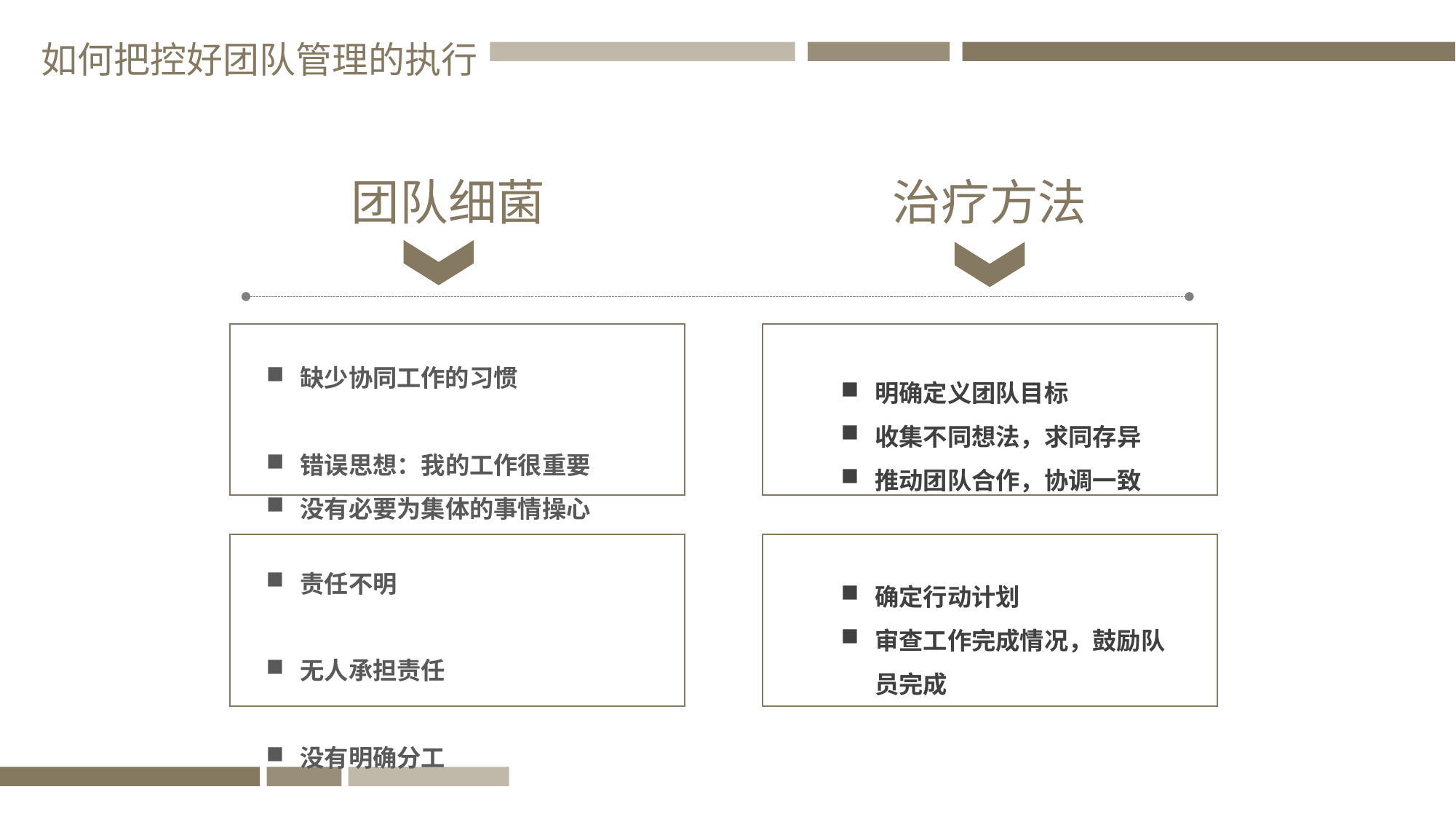

如何把控好团队管理的执行
团队细菌
治疗方法

缺少协同工作的习惯
错误思想：我的工作很重要
没有必要为集体的事情操心

明确定义团队目标
收集不同想法，求同存异
推动团队合作，协调一致

责任不明
无人承担责任
没有明确分工

确定行动计划
审查工作完成情况，鼓励队员完成